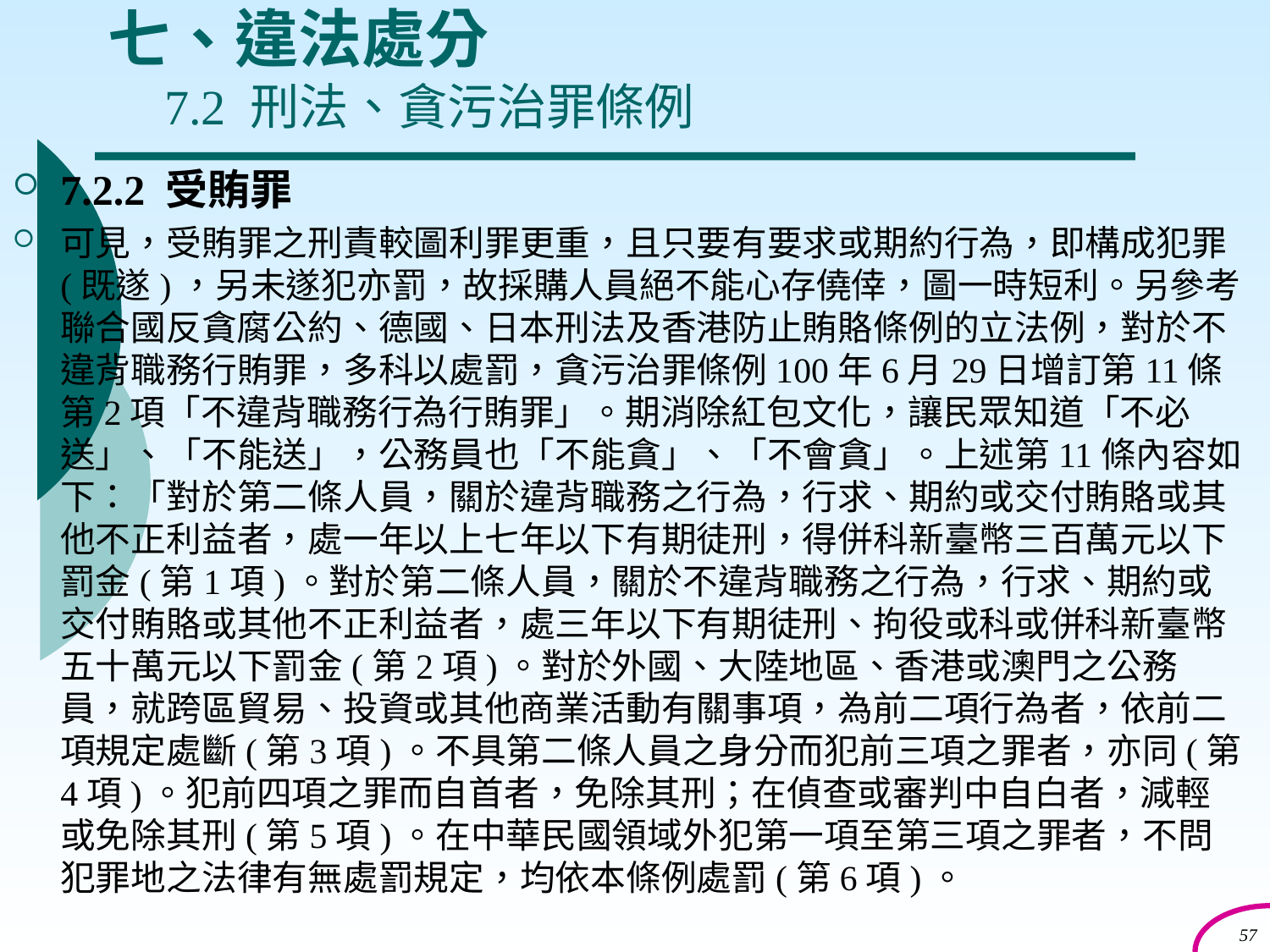

# 七、違法處分 7.2 刑法、貪污治罪條例
7.2.2 受賄罪
可見，受賄罪之刑責較圖利罪更重，且只要有要求或期約行為，即構成犯罪(既遂)，另未遂犯亦罰，故採購人員絕不能心存僥倖，圖一時短利。另參考聯合國反貪腐公約、德國、日本刑法及香港防止賄賂條例的立法例，對於不違背職務行賄罪，多科以處罰，貪污治罪條例100年6月29日增訂第11條第2項「不違背職務行為行賄罪」。期消除紅包文化，讓民眾知道「不必送」、「不能送」，公務員也「不能貪」、「不會貪」。上述第11條內容如下：「對於第二條人員，關於違背職務之行為，行求、期約或交付賄賂或其他不正利益者，處一年以上七年以下有期徒刑，得併科新臺幣三百萬元以下罰金(第1項)。對於第二條人員，關於不違背職務之行為，行求、期約或交付賄賂或其他不正利益者，處三年以下有期徒刑、拘役或科或併科新臺幣五十萬元以下罰金(第2項)。對於外國、大陸地區、香港或澳門之公務員，就跨區貿易、投資或其他商業活動有關事項，為前二項行為者，依前二項規定處斷(第3項)。不具第二條人員之身分而犯前三項之罪者，亦同(第4項)。犯前四項之罪而自首者，免除其刑；在偵查或審判中自白者，減輕或免除其刑(第5項)。在中華民國領域外犯第一項至第三項之罪者，不問犯罪地之法律有無處罰規定，均依本條例處罰(第6項)。
57